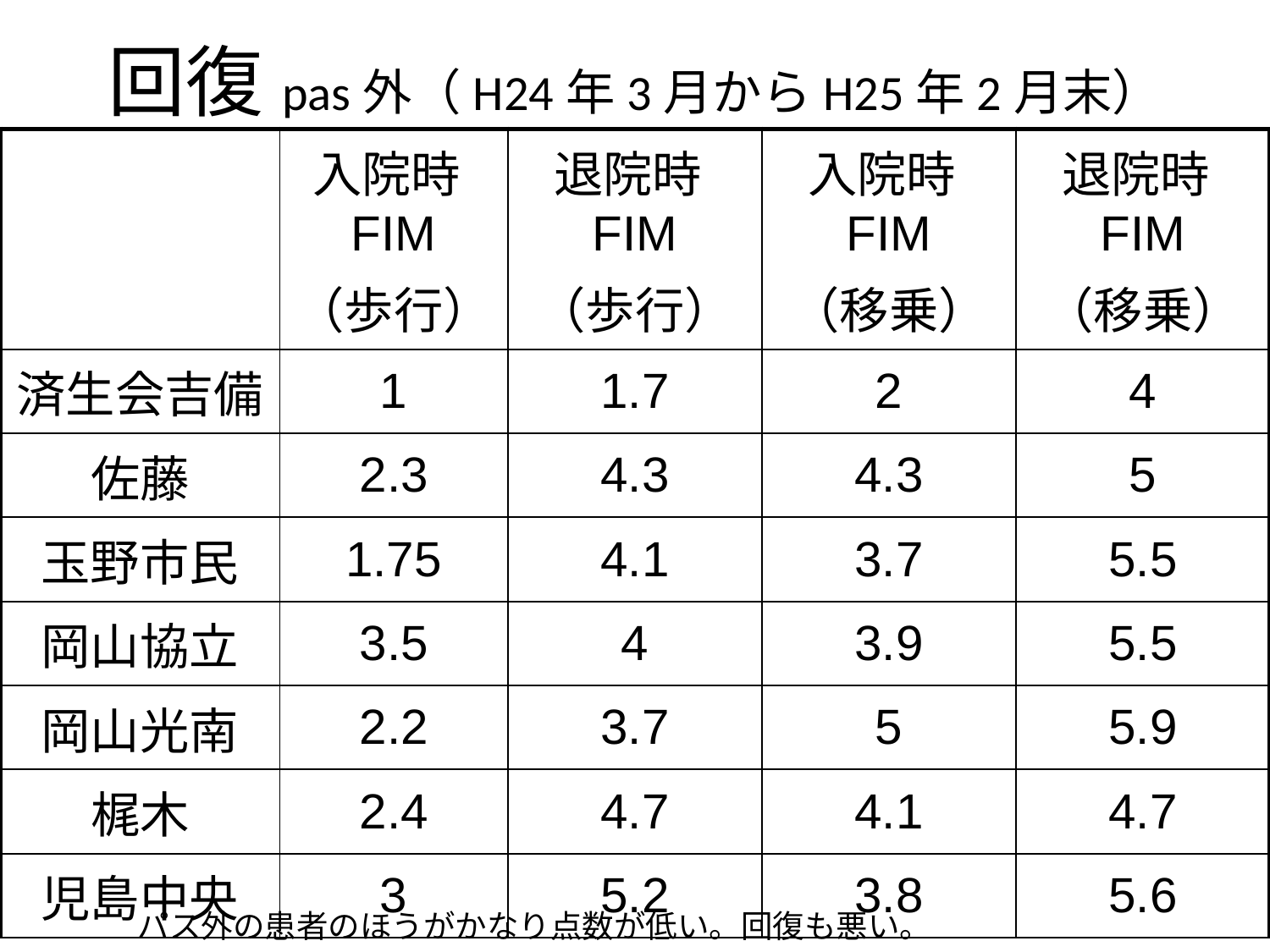

# 回復pas外（H24年3月からH25年2月末）
|  | 入院時FIM （歩行） | 退院時FIM （歩行） | 入院時FIM （移乗） | 退院時FIM （移乗） |
| --- | --- | --- | --- | --- |
| 済生会吉備 | 1 | 1.7 | 2 | 4 |
| 佐藤 | 2.3 | 4.3 | 4.3 | 5 |
| 玉野市民 | 1.75 | 4.1 | 3.7 | 5.5 |
| 岡山協立 | 3.5 | 4 | 3.9 | 5.5 |
| 岡山光南 | 2.2 | 3.7 | 5 | 5.9 |
| 梶木 | 2.4 | 4.7 | 4.1 | 4.7 |
| 児島中央 | 3 | 5.2 | 3.8 | 5.6 |

パス外の患者のほうがかなり点数が低い。回復も悪い。